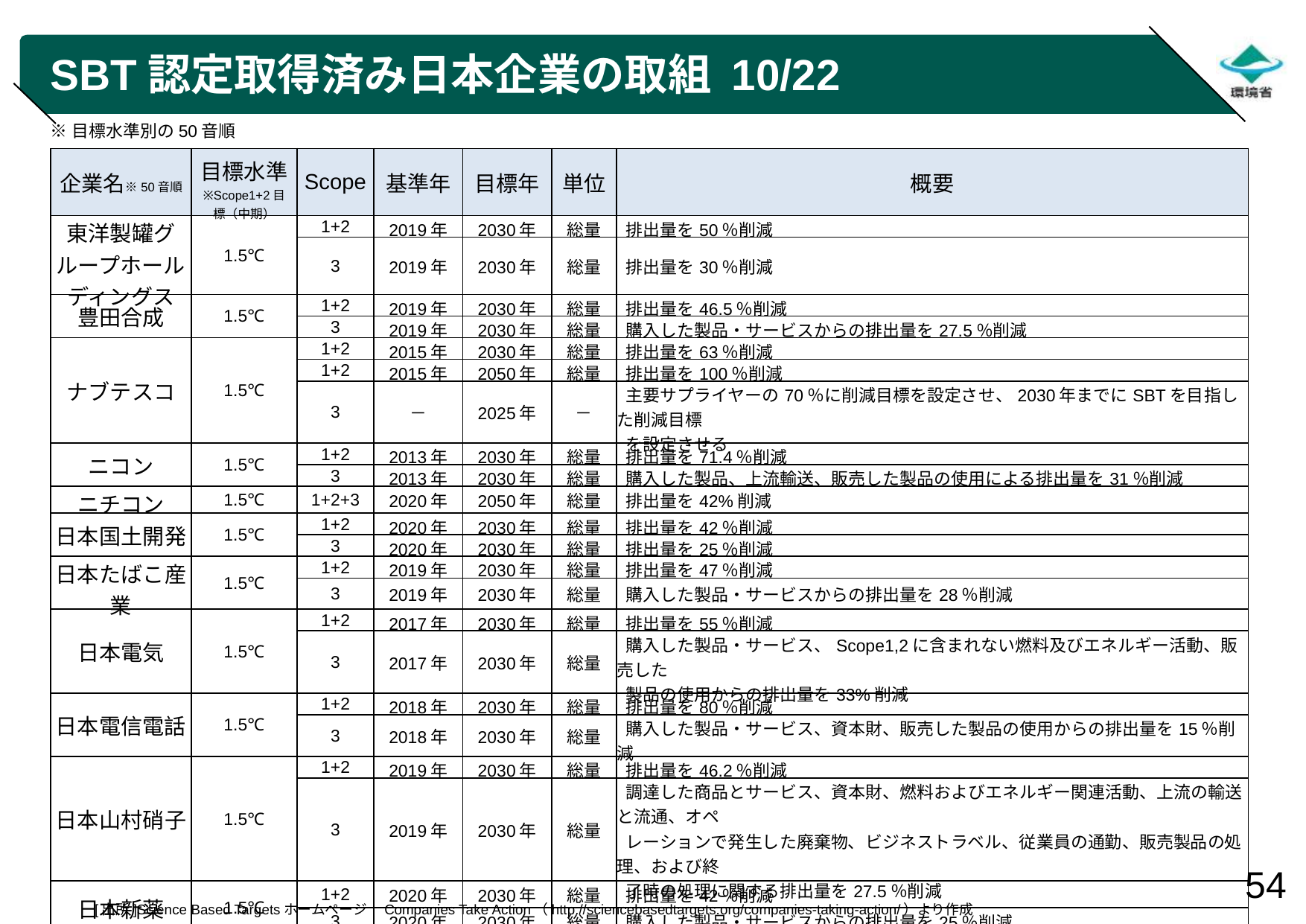

# SBT認定取得済み日本企業の取組 10/22
※目標水準別の50音順
| 企業名※50音順 | 目標水準 ※Scope1+2目標（中期） | Scope | 基準年 | 目標年 | 単位 | 概要 |
| --- | --- | --- | --- | --- | --- | --- |
| 東洋製罐グループホールディングス | 1.5℃ | 1+2 | 2019年 | 2030年 | 総量 | 排出量を50％削減 |
|  |  | 3 | 2019年 | 2030年 | 総量 | 排出量を30％削減 |
| 豊田合成 | 1.5℃ | 1+2 | 2019年 | 2030年 | 総量 | 排出量を46.5％削減 |
|  |  | 3 | 2019年 | 2030年 | 総量 | 購入した製品・サービスからの排出量を27.5％削減 |
| ナブテスコ | 1.5℃ | 1+2 | 2015年 | 2030年 | 総量 | 排出量を63％削減 |
|  |  | 1+2 | 2015年 | 2050年 | 総量 | 排出量を100％削減 |
|  |  | 3 | － | 2025年 | － | 主要サプライヤーの70％に削減目標を設定させ、2030年までにSBTを目指した削減目標 を設定させる |
| ニコン | 1.5℃ | 1+2 | 2013年 | 2030年 | 総量 | 排出量を71.4％削減 |
|  |  | 3 | 2013年 | 2030年 | 総量 | 購入した製品、上流輸送、販売した製品の使用による排出量を31％削減 |
| ニチコン | 1.5℃ | 1+2+3 | 2020年 | 2050年 | 総量 | 排出量を42%削減 |
| 日本国土開発 | 1.5℃ | 1+2 | 2020年 | 2030年 | 総量 | 排出量を42％削減 |
|  |  | 3 | 2020年 | 2030年 | 総量 | 排出量を25％削減 |
| 日本たばこ産業 | 1.5℃ | 1+2 | 2019年 | 2030年 | 総量 | 排出量を47％削減 |
|  |  | 3 | 2019年 | 2030年 | 総量 | 購入した製品・サービスからの排出量を28％削減 |
| 日本電気 | 1.5℃ | 1+2 | 2017年 | 2030年 | 総量 | 排出量を55％削減 |
|  |  | 3 | 2017年 | 2030年 | 総量 | 購入した製品・サービス、Scope1,2に含まれない燃料及びエネルギー活動、販売した 製品の使用からの排出量を33%削減 |
| 日本電信電話 | 1.5℃ | 1+2 | 2018年 | 2030年 | 総量 | 排出量を80％削減 |
|  |  | 3 | 2018年 | 2030年 | 総量 | 購入した製品・サービス、資本財、販売した製品の使用からの排出量を15％削減 |
| 日本山村硝子 | 1.5℃ | 1+2 | 2019年 | 2030年 | 総量 | 排出量を46.2％削減 |
|  |  | 3 | 2019年 | 2030年 | 総量 | 調達した商品とサービス、資本財、燃料およびエネルギー関連活動、上流の輸送と流通、オペ レーションで発生した廃棄物、ビジネストラベル、従業員の通勤、販売製品の処理、および終 了時の処理に関する排出量を27.5％削減 |
| 日本新薬 | 1.5℃ | 1+2 | 2020年 | 2030年 | 総量 | 排出量を42％削減 |
|  |  | 3 | 2020年 | 2030年 | 総量 | 購入した製品・サービスからの排出量を25％削減 |
| 野村総合研究所 | 1.5℃ | 1+2 | 2013年 | 2030年 | 総量 | 排出量を72％削減 |
|  |  | 3 | 2013年 | 2030年 | 総量 | 出張と通勤による排出量を25％削減 |
|  |  | 3 | － | 2023年 | － | 排出量の70%に相当するサプライヤーとベンダーにSBT目標を設定させる |
[出所]Science Based Targetsホームページ　Companies Take Action（http://sciencebasedtargets.org/companies-taking-action/）より作成